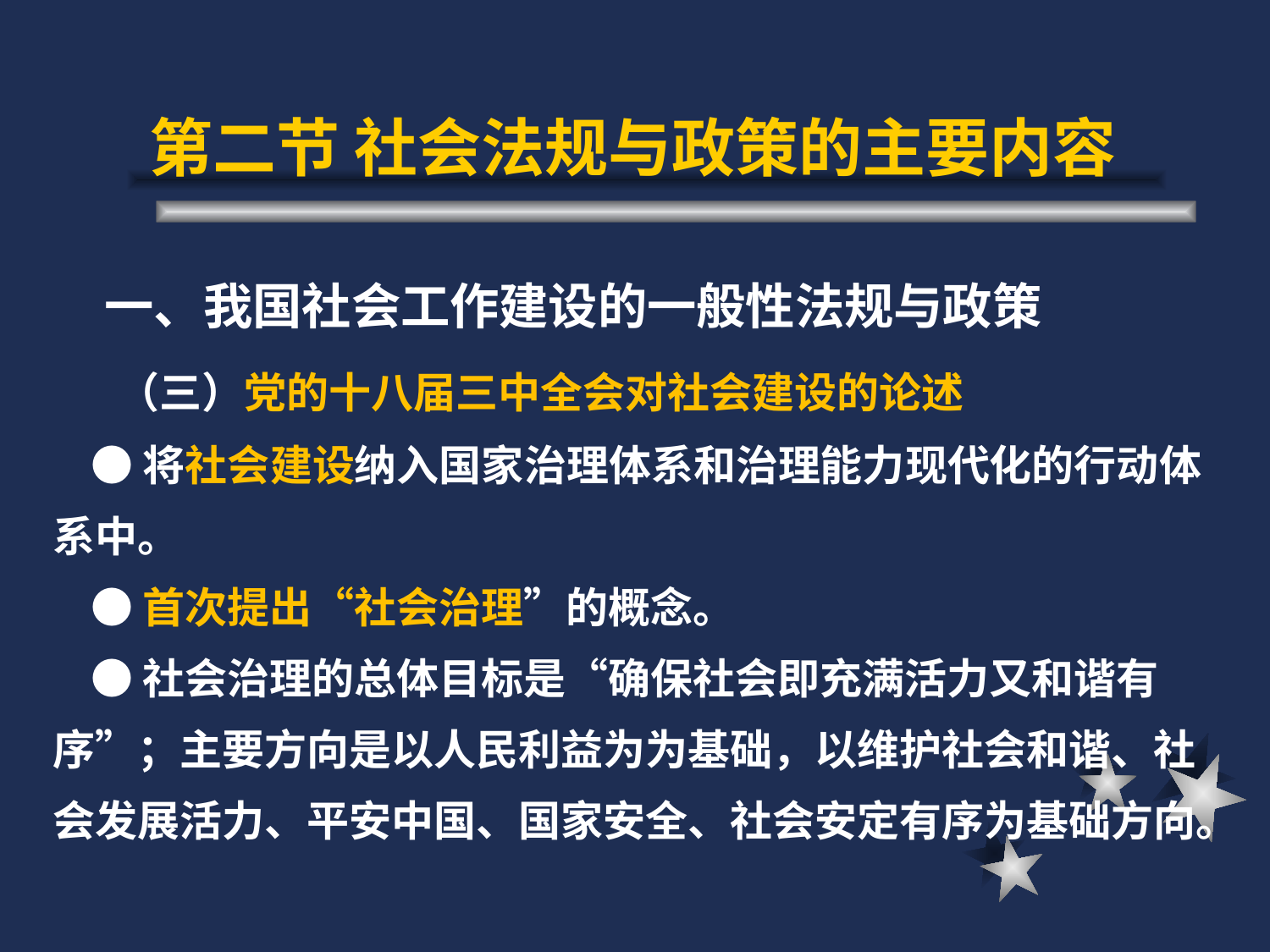

# 第二节 社会法规与政策的主要内容
   一、我国社会工作建设的一般性法规与政策
     （三）党的十八届三中全会对社会建设的论述
    ●将社会建设纳入国家治理体系和治理能力现代化的行动体系中。
    ●首次提出“社会治理”的概念。
    ●社会治理的总体目标是“确保社会即充满活力又和谐有序”；主要方向是以人民利益为为基础，以维护社会和谐、社会发展活力、平安中国、国家安全、社会安定有序为基础方向。

27